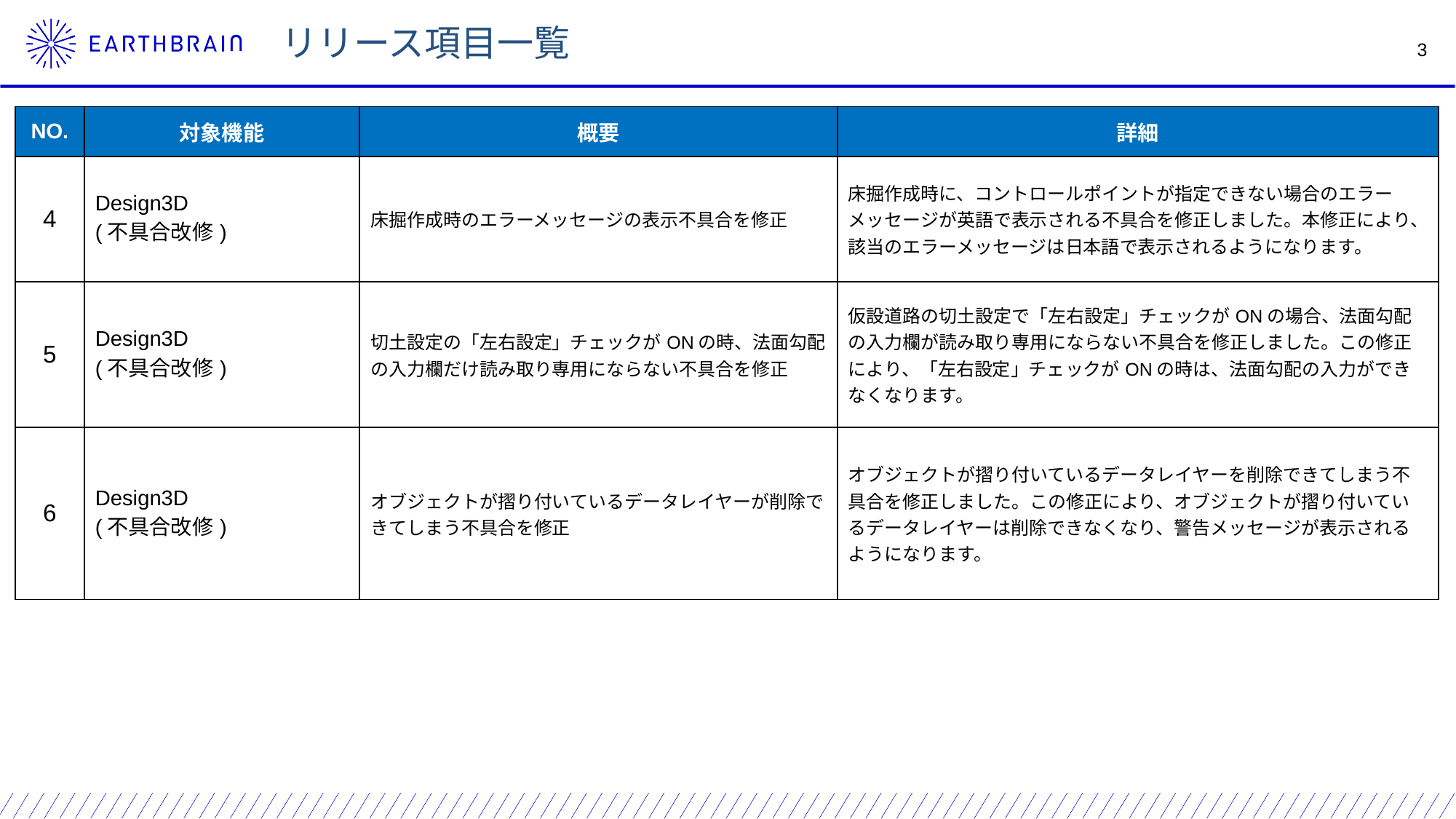

リリース項目一覧
| NO. | 対象機能 | 概要 | 詳細 |
| --- | --- | --- | --- |
| 4 | Design3D (不具合改修) | 床掘作成時のエラーメッセージの表示不具合を修正 | 床掘作成時に、コントロールポイントが指定できない場合のエラーメッセージが英語で表示される不具合を修正しました。本修正により、該当のエラーメッセージは日本語で表示されるようになります。 |
| 5 | Design3D (不具合改修) | 切土設定の「左右設定」チェックがONの時、法面勾配の入力欄だけ読み取り専用にならない不具合を修正 | 仮設道路の切土設定で「左右設定」チェックがONの場合、法面勾配の入力欄が読み取り専用にならない不具合を修正しました。この修正により、「左右設定」チェックがONの時は、法面勾配の入力ができなくなります。 |
| 6 | Design3D (不具合改修) | オブジェクトが摺り付いているデータレイヤーが削除できてしまう不具合を修正 | オブジェクトが摺り付いているデータレイヤーを削除できてしまう不具合を修正しました。この修正により、オブジェクトが摺り付いているデータレイヤーは削除できなくなり、警告メッセージが表示されるようになります。 |